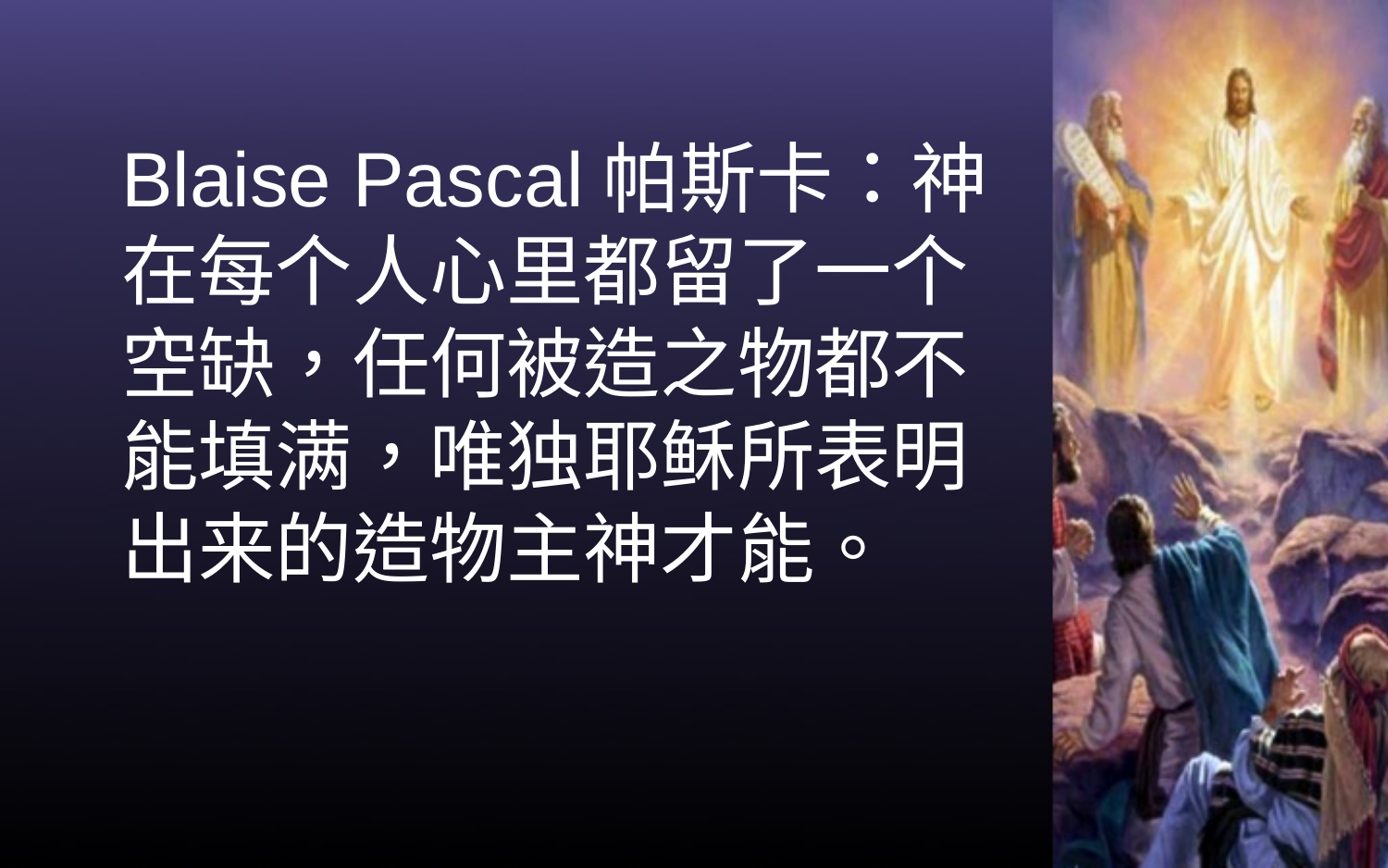

Blaise Pascal帕斯卡：神在每个人心里都留了一个空缺，任何被造之物都不能填满，唯独耶稣所表明出来的造物主神才能。